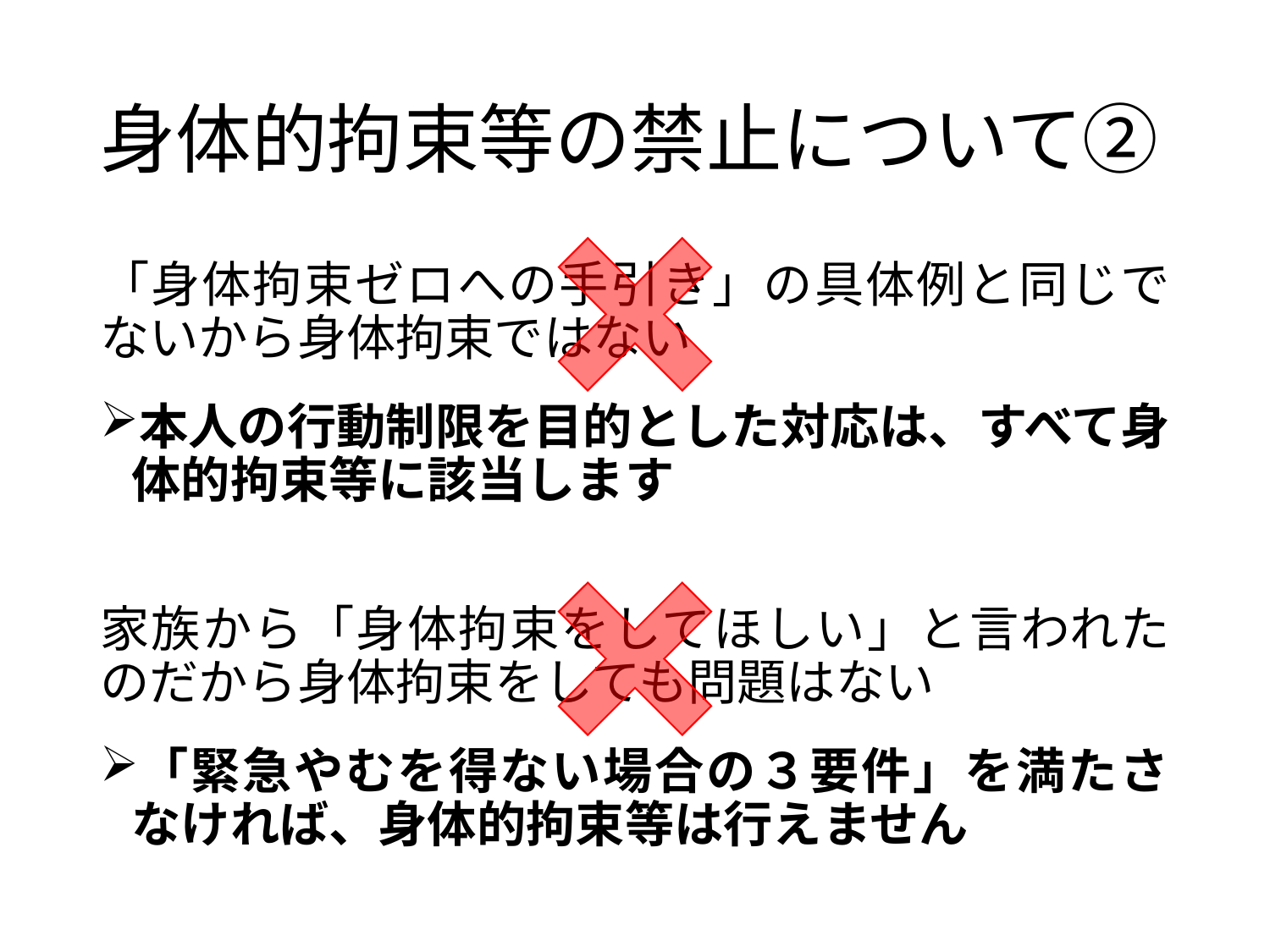

# 身体的拘束等の禁止について②

「身体拘束ゼロへの手引き」の具体例と同じでないから身体拘束ではない
本人の行動制限を目的とした対応は、すべて身体的拘束等に該当します

家族から「身体拘束をしてほしい」と言われたのだから身体拘束をしても問題はない
「緊急やむを得ない場合の３要件」を満たさなければ、身体的拘束等は行えません